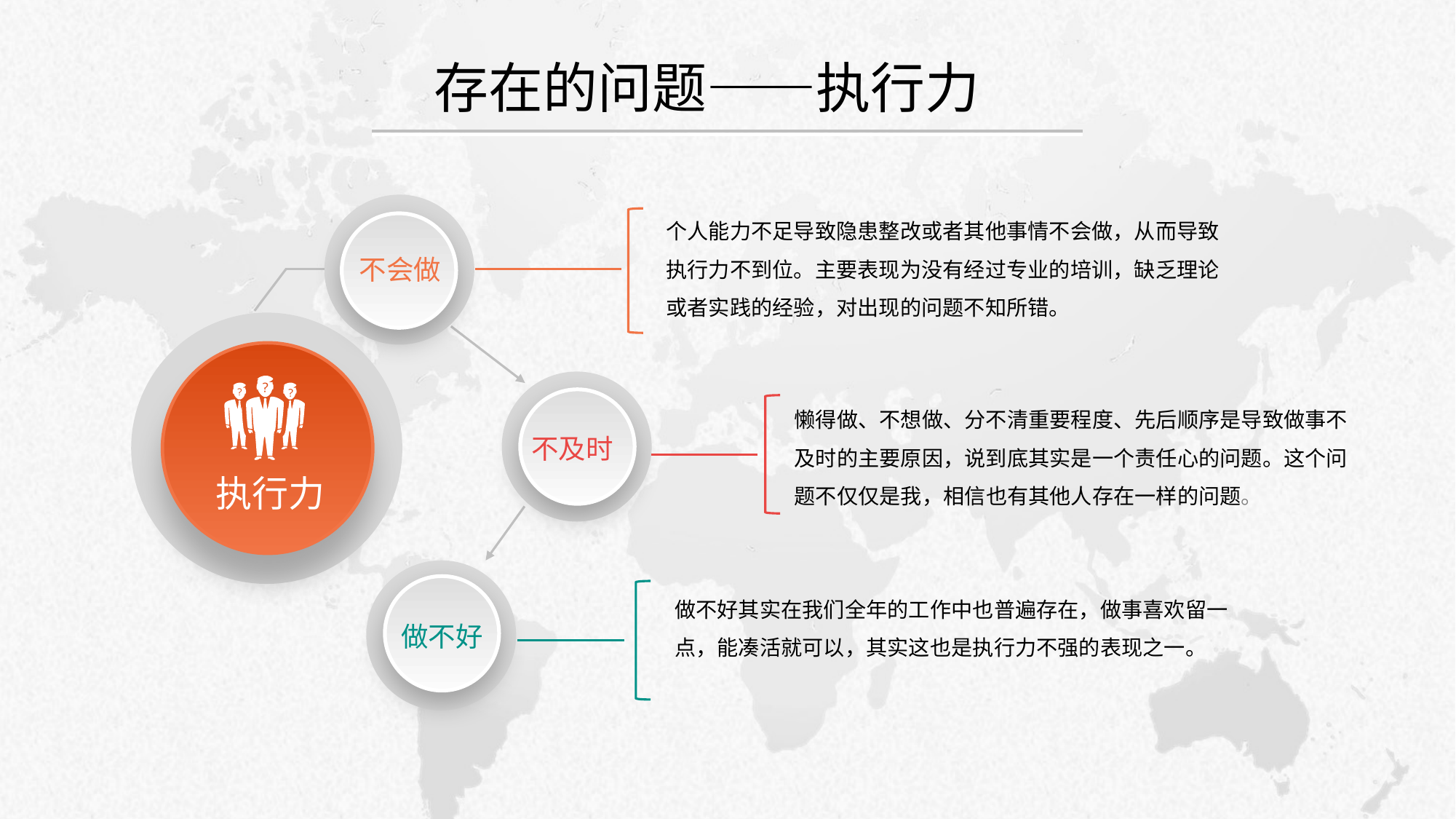

# 存在的问题——执行力

个人能力不足导致隐患整改或者其他事情不会做，从而导致执行力不到位。主要表现为没有经过专业的培训，缺乏理论或者实践的经验，对出现的问题不知所错。

不会做

懒得做、不想做、分不清重要程度、先后顺序是导致做事不及时的主要原因，说到底其实是一个责任心的问题。这个问题不仅仅是我，相信也有其他人存在一样的问题。

不及时
执行力

做不好其实在我们全年的工作中也普遍存在，做事喜欢留一点，能凑活就可以，其实这也是执行力不强的表现之一。
做不好